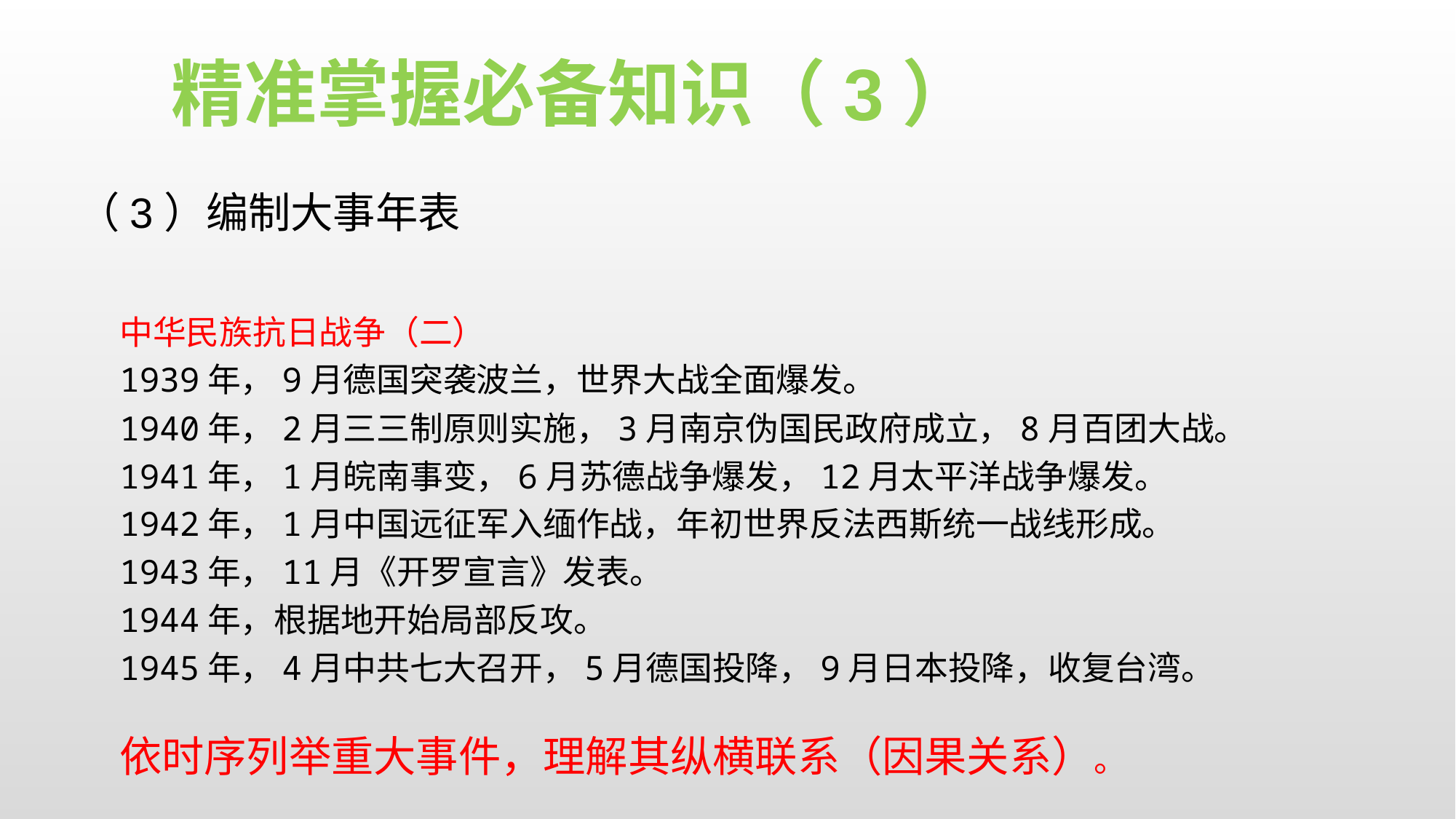

精准掌握必备知识（3）
（3）编制大事年表
中华民族抗日战争（二）
1939年，9月德国突袭波兰，世界大战全面爆发。
1940年，2月三三制原则实施，3月南京伪国民政府成立，8月百团大战。
1941年，1月皖南事变，6月苏德战争爆发，12月太平洋战争爆发。
1942年，1月中国远征军入缅作战，年初世界反法西斯统一战线形成。
1943年，11月《开罗宣言》发表。
1944年，根据地开始局部反攻。
1945年，4月中共七大召开，5月德国投降，9月日本投降，收复台湾。
依时序列举重大事件，理解其纵横联系（因果关系）。